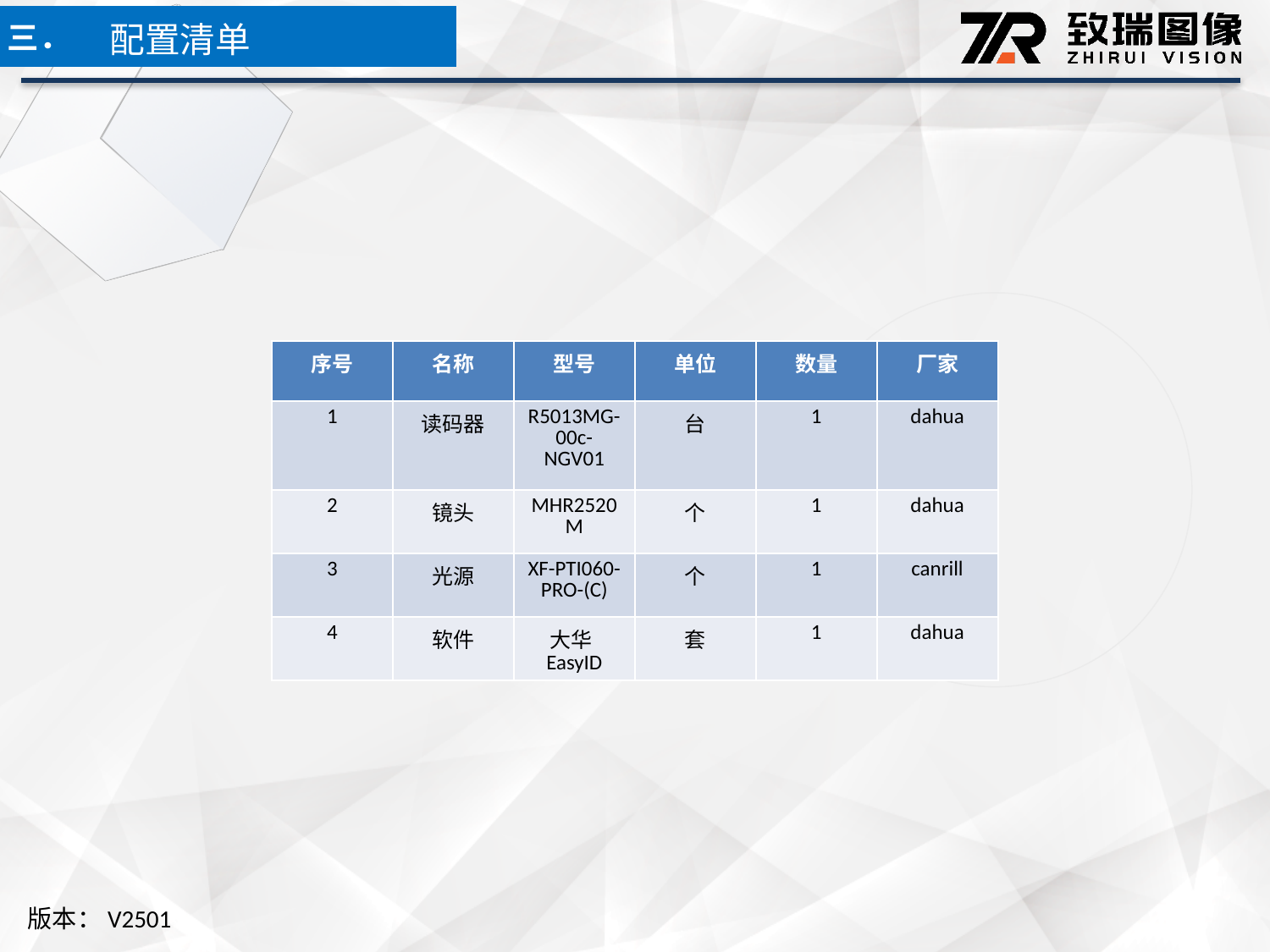

配置清单
三．
| 序号 | 名称 | 型号 | 单位 | 数量 | 厂家 |
| --- | --- | --- | --- | --- | --- |
| 1 | 读码器 | R5013MG-00c-NGV01 | 台 | 1 | dahua |
| 2 | 镜头 | MHR2520M | 个 | 1 | dahua |
| 3 | 光源 | XF-PTI060-PRO-(C) | 个 | 1 | canrill |
| 4 | 软件 | 大华EasyID | 套 | 1 | dahua |